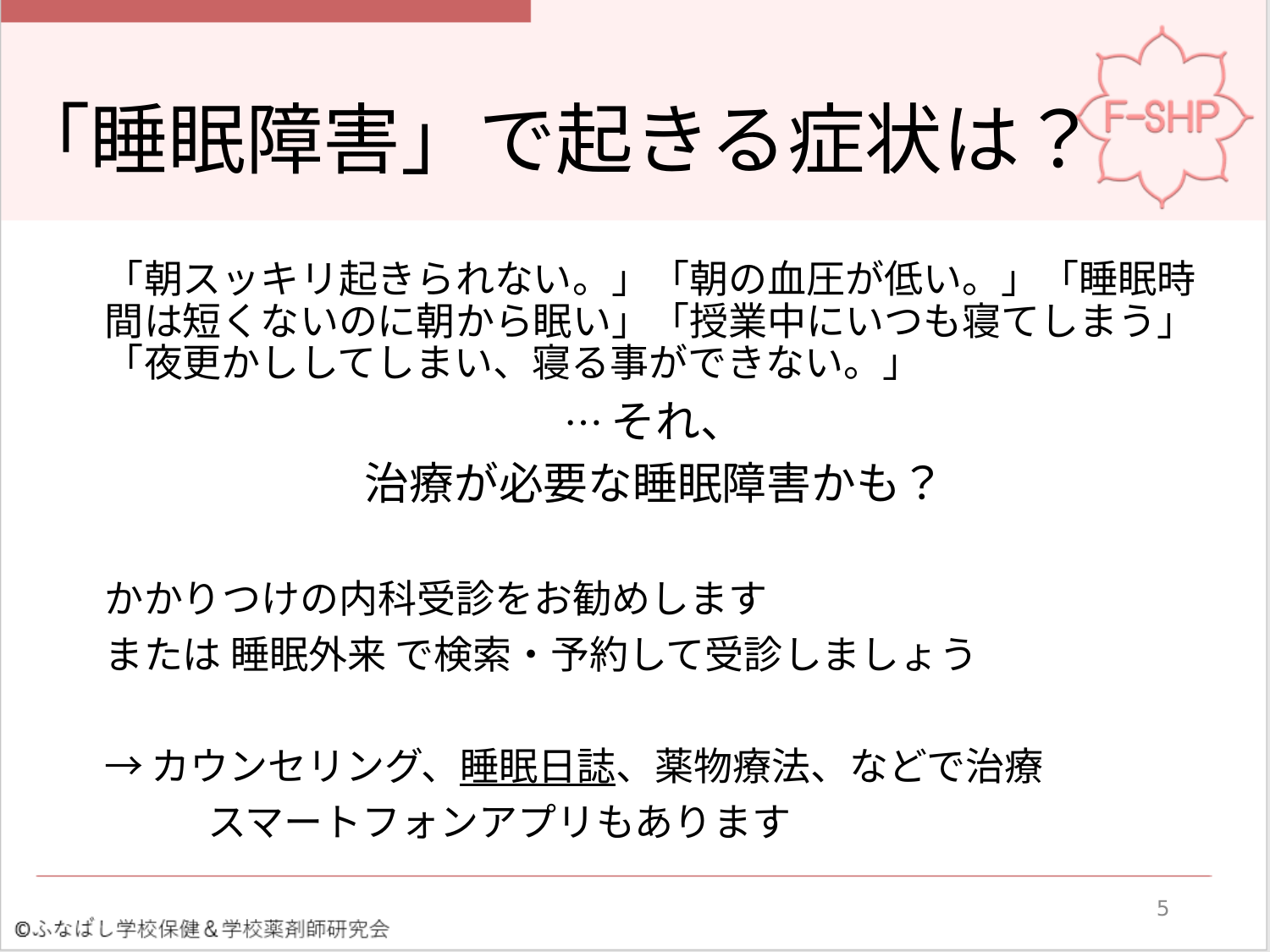

# 「睡眠障害」で起きる症状は？
「朝スッキリ起きられない。」「朝の血圧が低い。」「睡眠時間は短くないのに朝から眠い」「授業中にいつも寝てしまう」「夜更かししてしまい、寝る事ができない。」
…それ、
治療が必要な睡眠障害かも？

かかりつけの内科受診をお勧めします
または 睡眠外来 で検索・予約して受診しましょう

→カウンセリング、睡眠日誌、薬物療法、などで治療
           スマートフォンアプリもあります

5